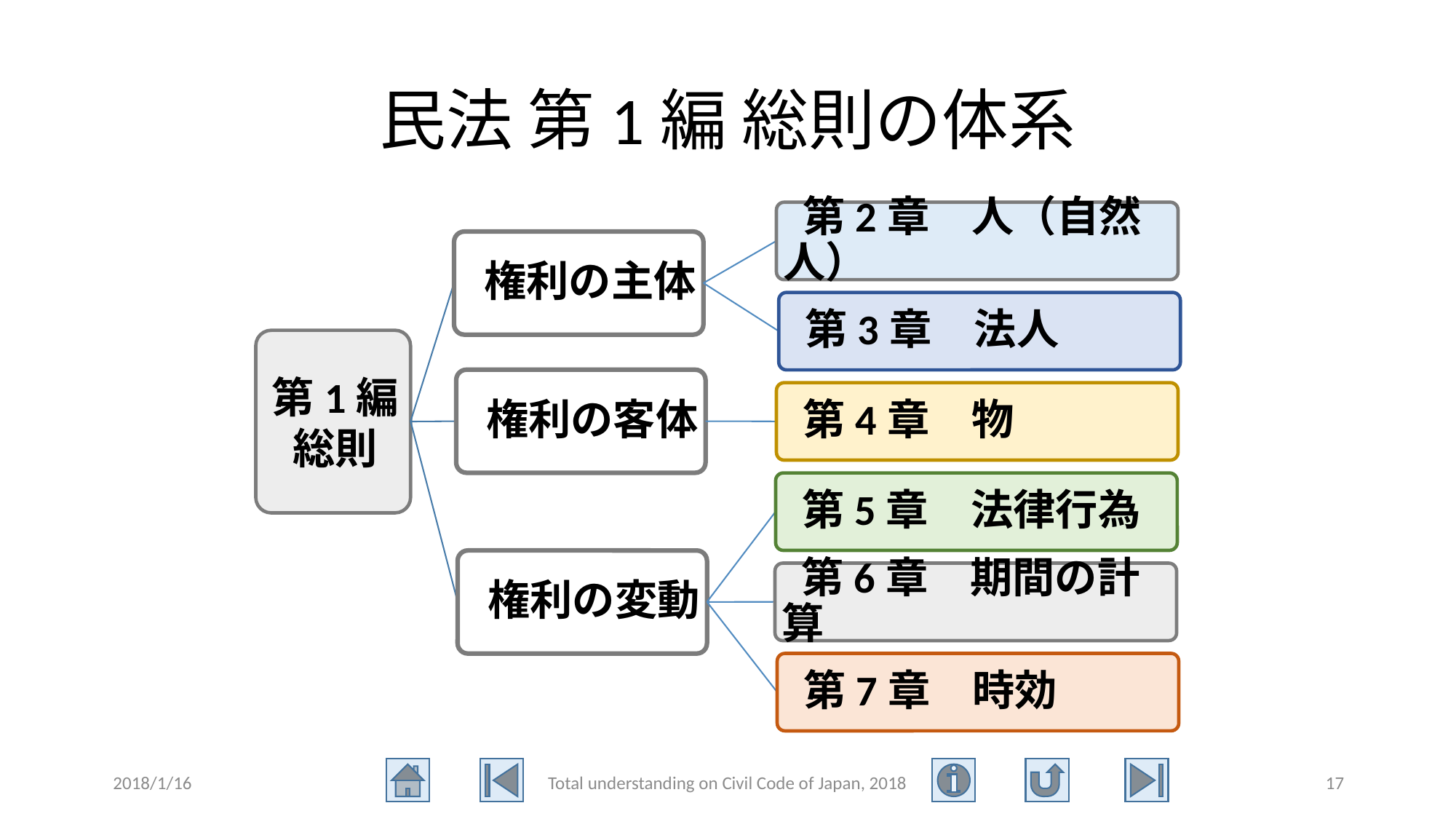

# 民法 第1編 総則の体系
第1編
総則

 権利の主体

 第2章　人（自然人）

 第3章　法人

 権利の客体

 第4章　物

 権利の変動

 第5章　法律行為

 第6章　期間の計算

 第7章　時効
2018/1/16
Total understanding on Civil Code of Japan, 2018
17